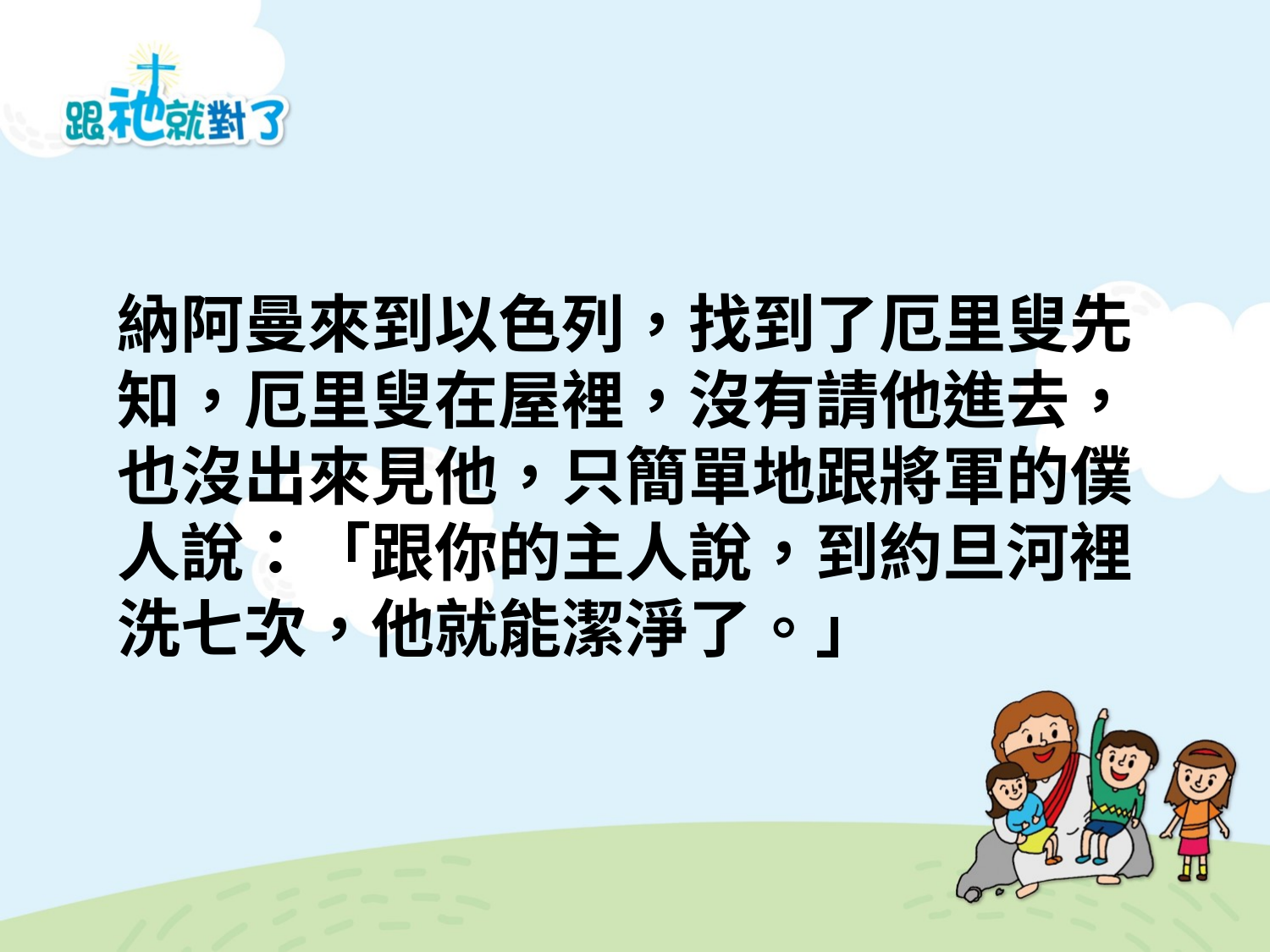

納阿曼來到以色列，找到了厄里叟先知，厄里叟在屋裡，沒有請他進去，也沒出來見他，只簡單地跟將軍的僕人說：「跟你的主人說，到約旦河裡洗七次，他就能潔淨了。」